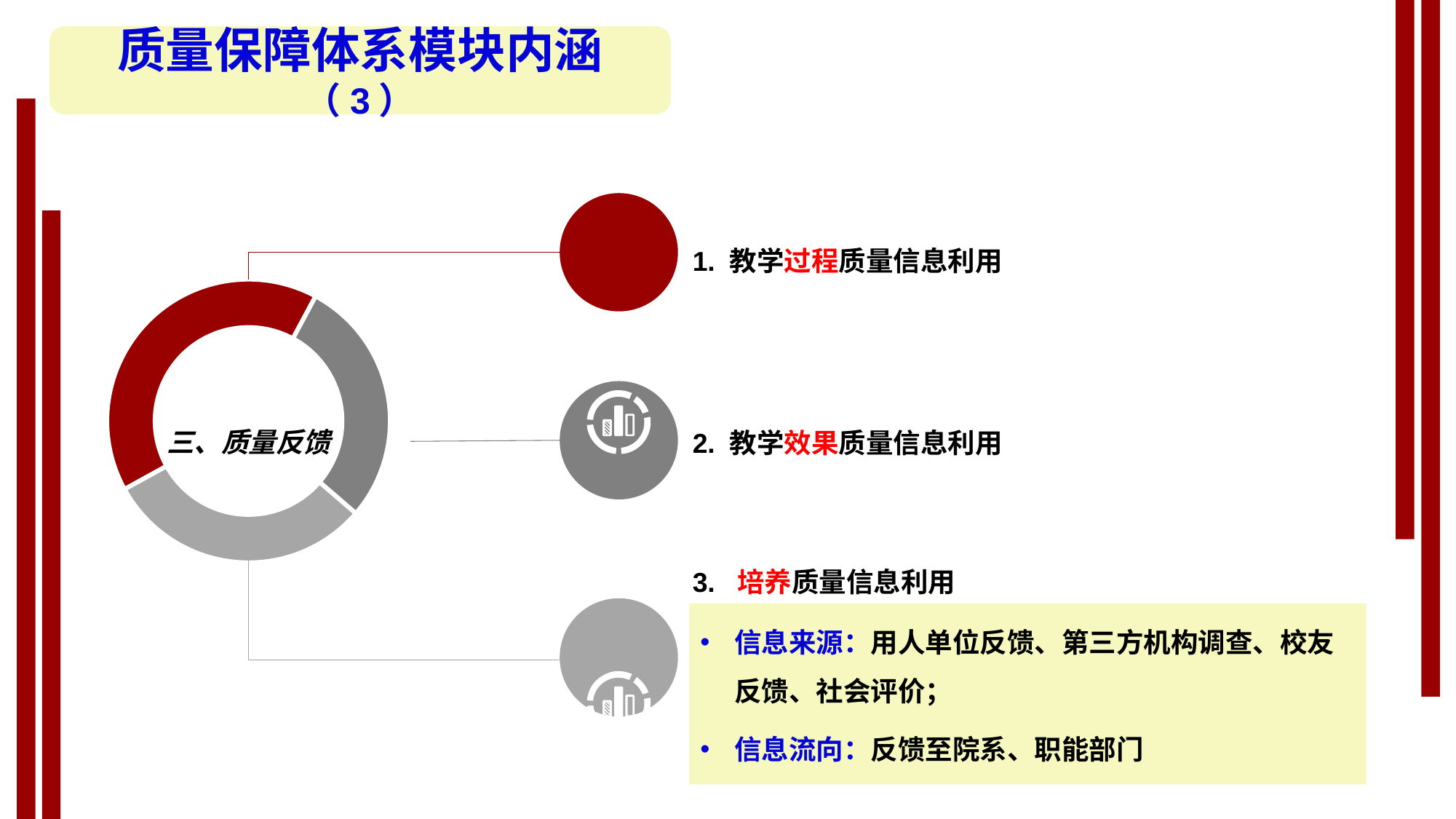

质量保障体系模块内涵（3）

1. 教学过程质量信息利用

三、质量反馈

2. 教学效果质量信息利用
3.  培养质量信息利用

信息来源：用人单位反馈、第三方机构调查、校友反馈、社会评价；
信息流向：反馈至院系、职能部门